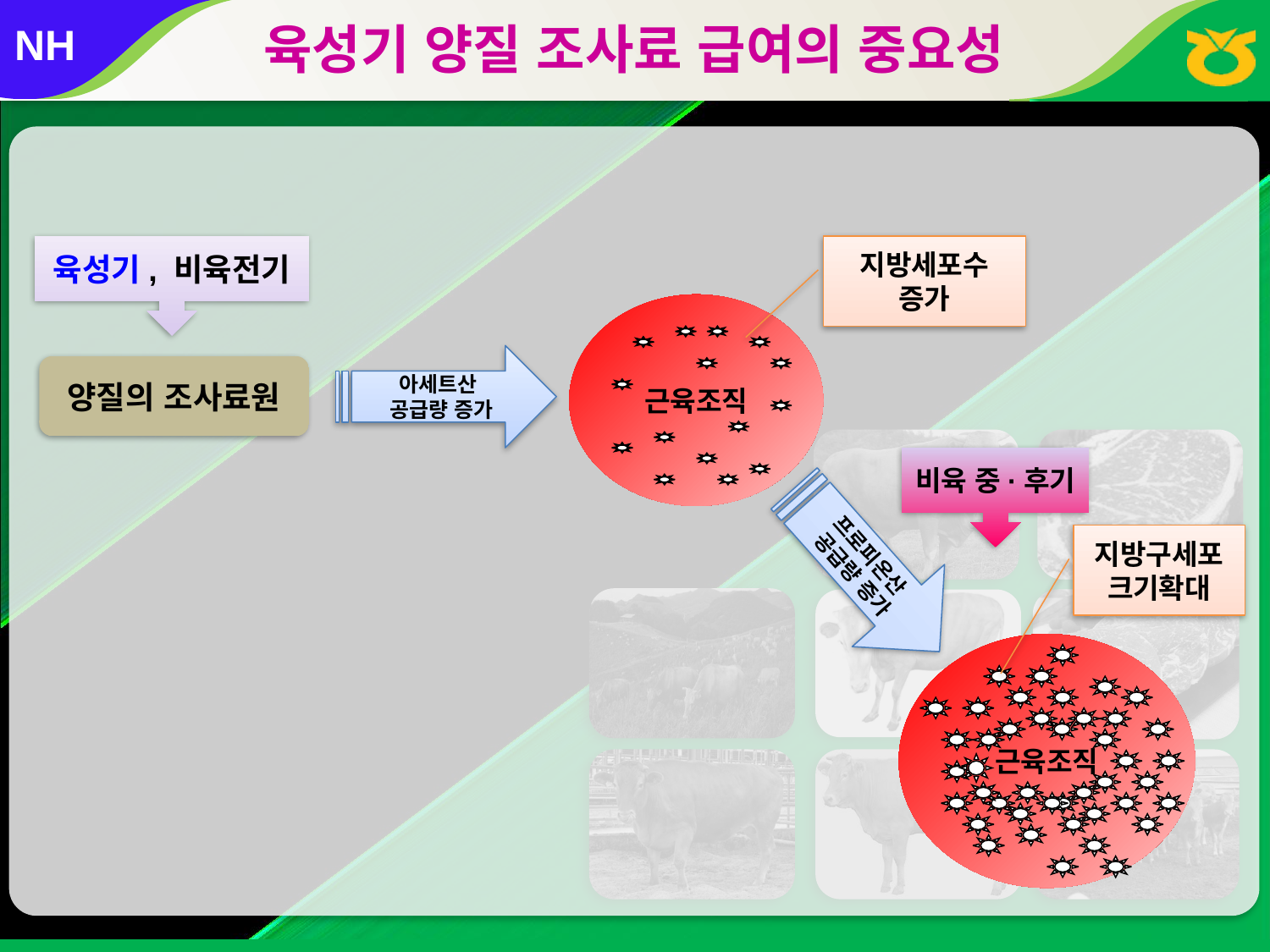

육성기 양질 조사료 급여의 중요성
지방세포수
증가
육성기, 비육전기
근육조직

아세트산
공급량 증가
양질의 조사료원

비육 중·후기

프로피온산
공급량 증가
지방구세포
크기확대
근육조직